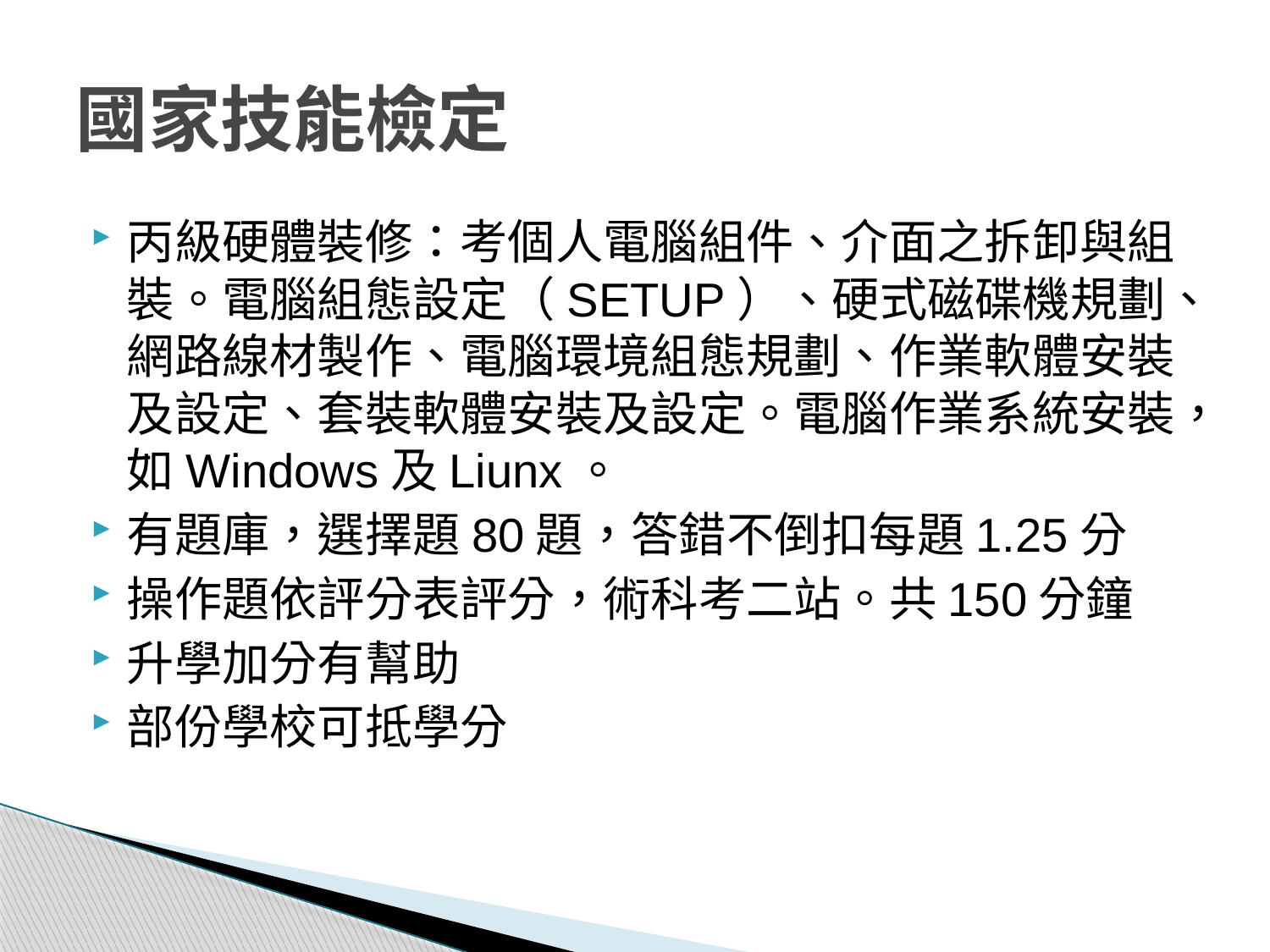

# 國家技能檢定
丙級硬體裝修：考個人電腦組件、介面之拆卸與組裝。電腦組態設定（SETUP）、硬式磁碟機規劃、網路線材製作、電腦環境組態規劃、作業軟體安裝及設定、套裝軟體安裝及設定。電腦作業系統安裝，如Windows及Liunx。
有題庫，選擇題80題，答錯不倒扣每題1.25分
操作題依評分表評分，術科考二站。共150分鐘
升學加分有幫助
部份學校可抵學分